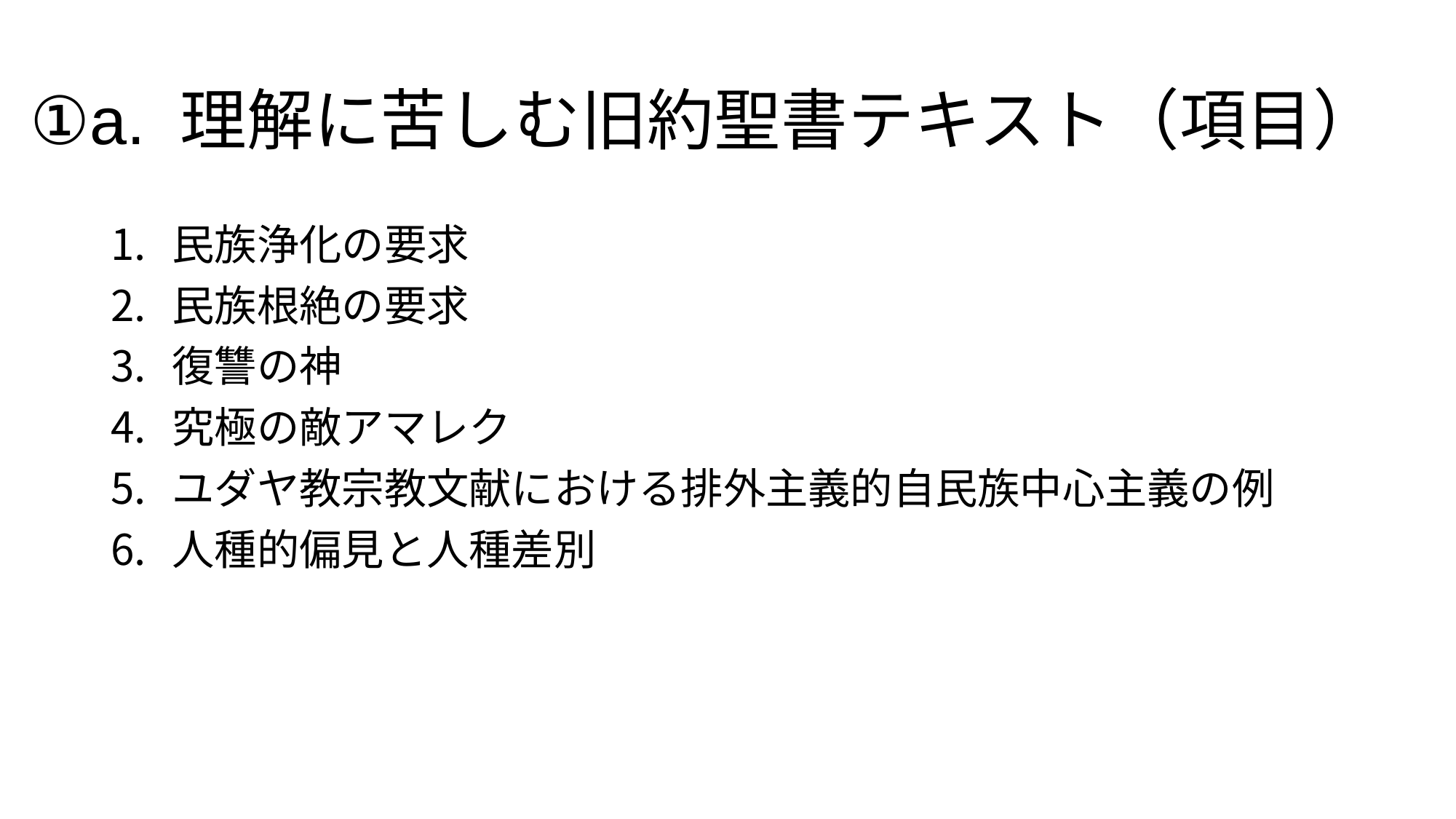

# ①a. 理解に苦しむ旧約聖書テキスト（項目）
民族浄化の要求
民族根絶の要求
復讐の神
究極の敵アマレク
ユダヤ教宗教文献における排外主義的自民族中心主義の例
人種的偏見と人種差別